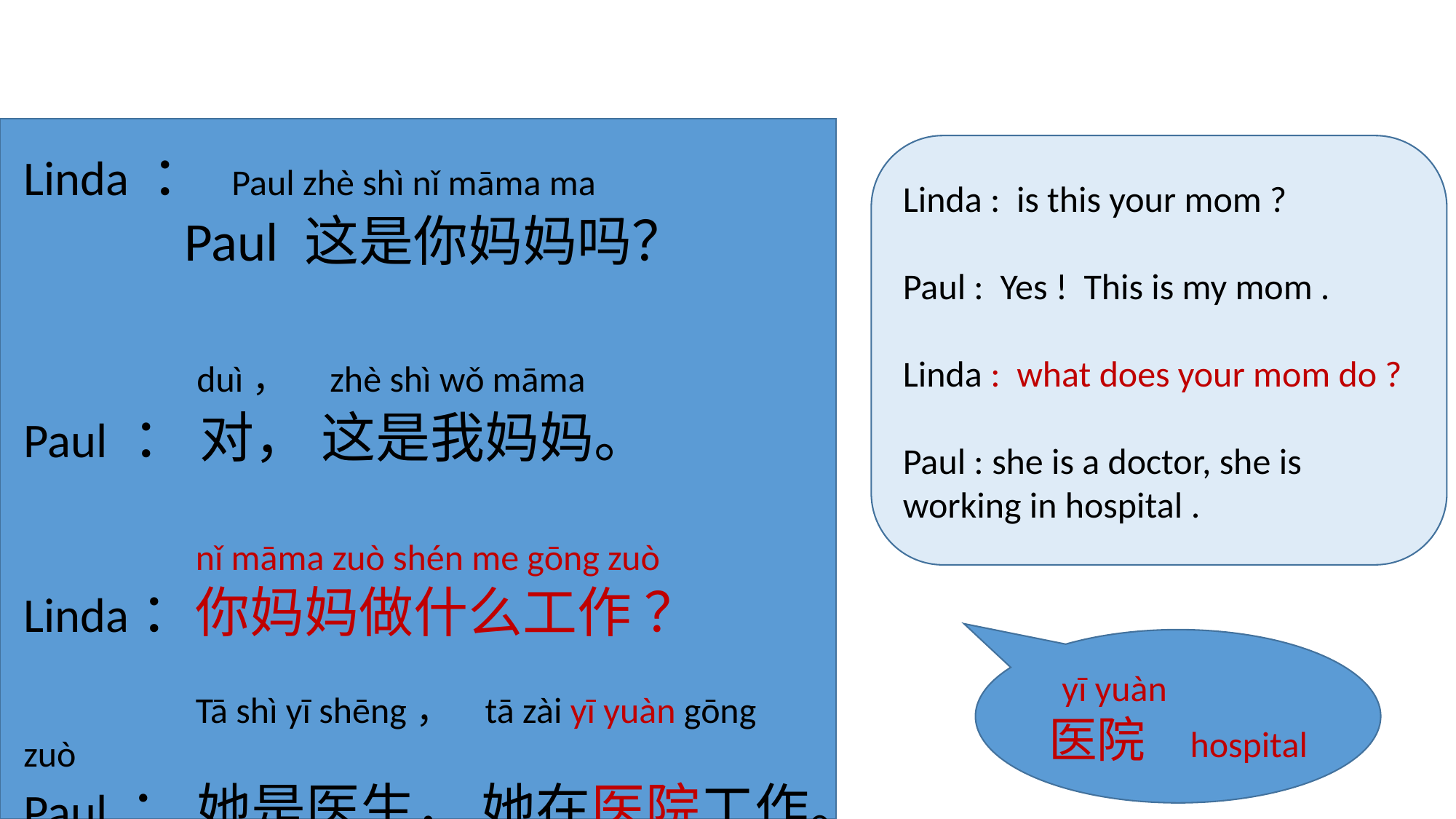

Linda ： Paul zhè shì nǐ māma ma
             Paul 这是你妈妈吗？

              duì，    zhè shì wǒ māma
Paul ： 对， 这是我妈妈。

                     nǐ māma zuò shén me gōng zuò
Linda：你妈妈做什么工作 ？

                     Tā shì yī shēng，   tā zài yī yuàn gōng zuò
Paul ： 她是医生， 她在医院工作。
Linda :  is this your mom ?

Paul :  Yes !  This is my mom .

Linda :  what does your mom do ?

Paul : she is a doctor, she is working in hospital .
  yī yuàn
医院   hospital